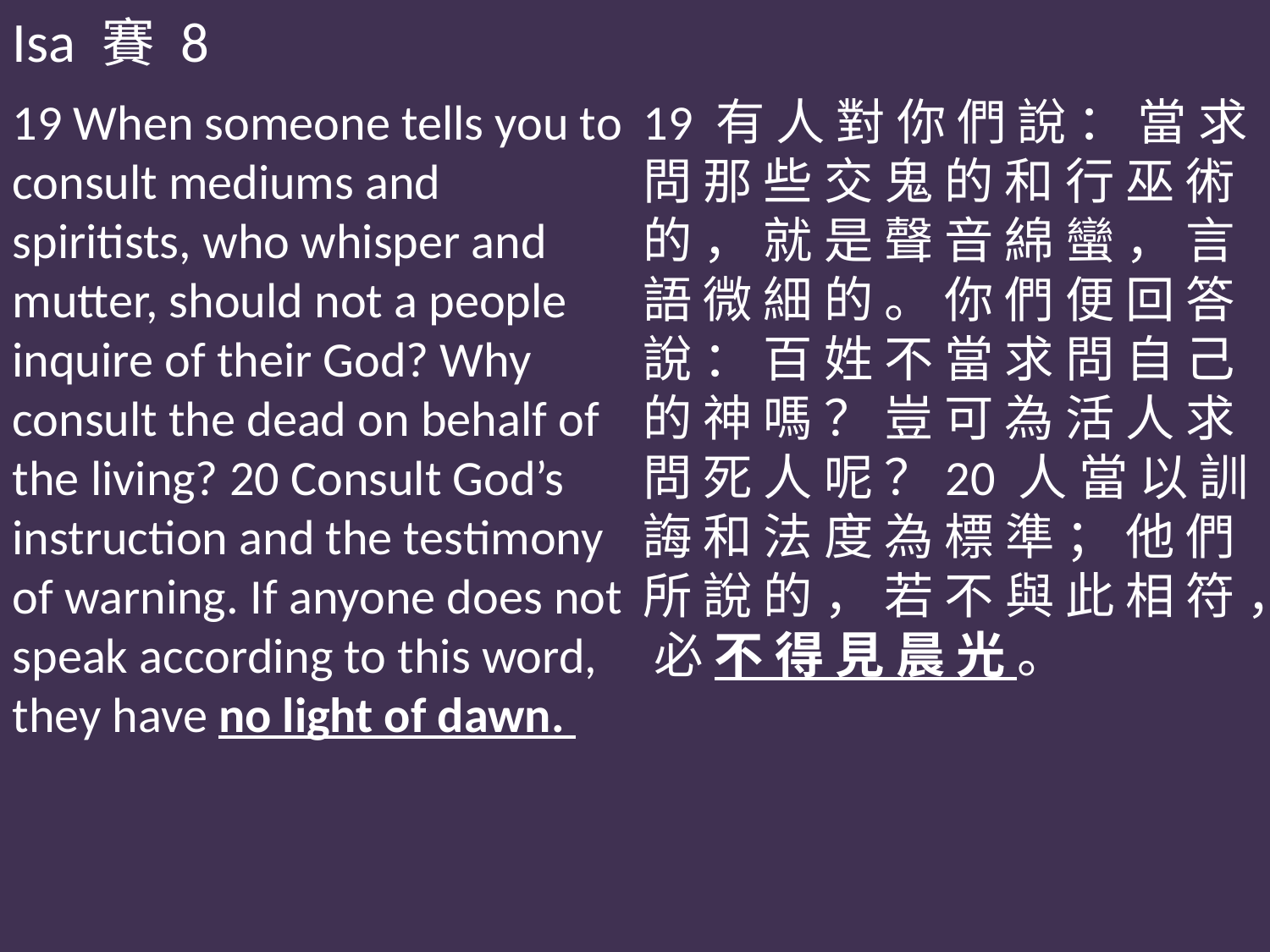

Isa 賽 8
19 When someone tells you to consult mediums and spiritists, who whisper and mutter, should not a people inquire of their God? Why consult the dead on behalf of the living? 20 Consult God’s instruction and the testimony of warning. If anyone does not speak according to this word, they have no light of dawn.
19 有 人 對 你 們 說 ： 當 求 問 那 些 交 鬼 的 和 行 巫 術 的 ， 就 是 聲 音 綿 蠻 ， 言 語 微 細 的 。 你 們 便 回 答 說 ： 百 姓 不 當 求 問 自 己 的 神 嗎 ？ 豈 可 為 活 人 求 問 死 人 呢 ？20 人 當 以 訓 誨 和 法 度 為 標 準 ； 他 們 所 說 的 ， 若 不 與 此 相 符 ， 必 不 得 見 晨 光 。